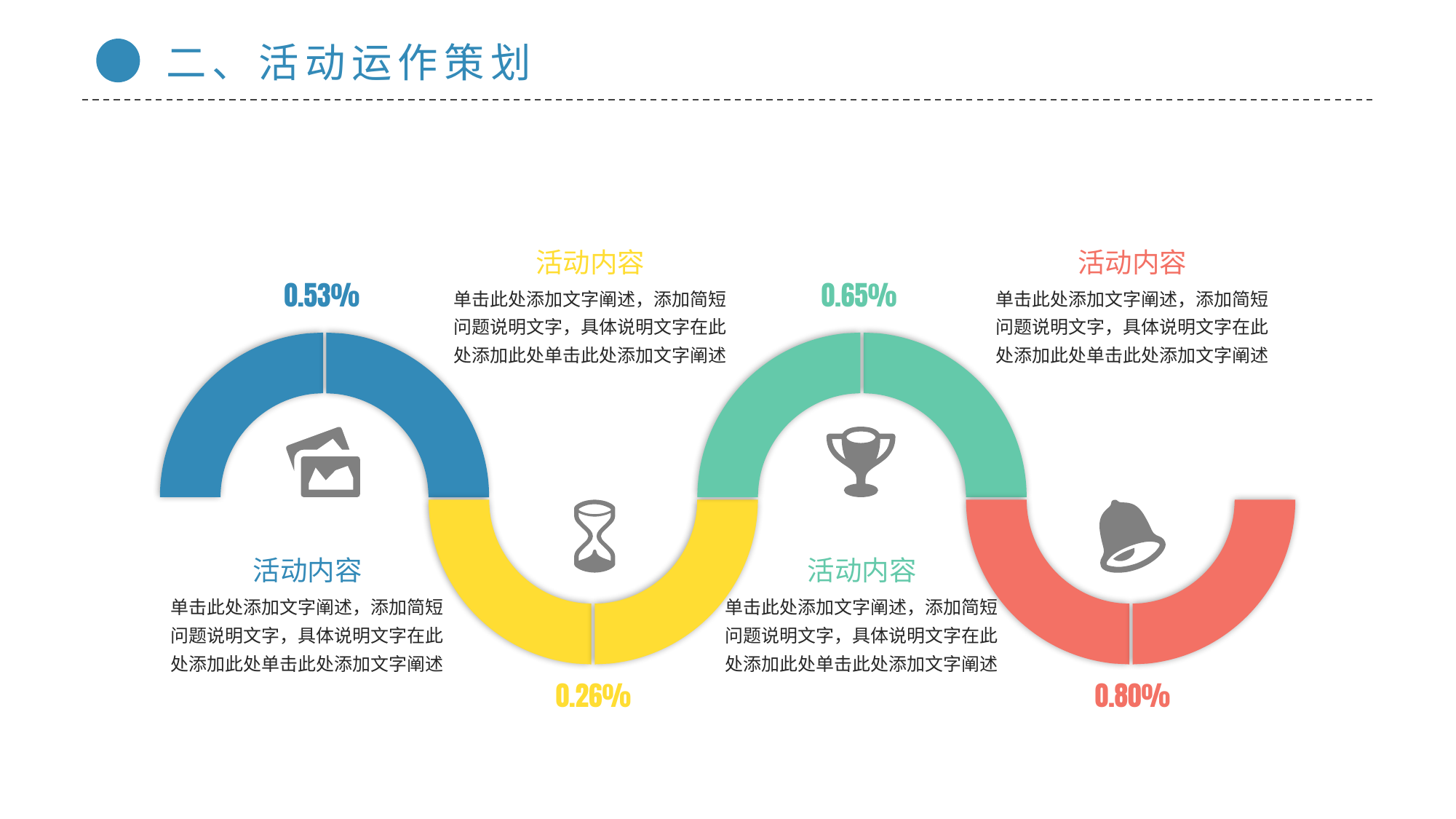

二、活动运作策划

活动内容
单击此处添加文字阐述，添加简短问题说明文字，具体说明文字在此处添加此处单击此处添加文字阐述
活动内容
单击此处添加文字阐述，添加简短问题说明文字，具体说明文字在此处添加此处单击此处添加文字阐述
0.65%
0.53%

0.26%
0.80%
活动内容
单击此处添加文字阐述，添加简短问题说明文字，具体说明文字在此处添加此处单击此处添加文字阐述
活动内容
单击此处添加文字阐述，添加简短问题说明文字，具体说明文字在此处添加此处单击此处添加文字阐述